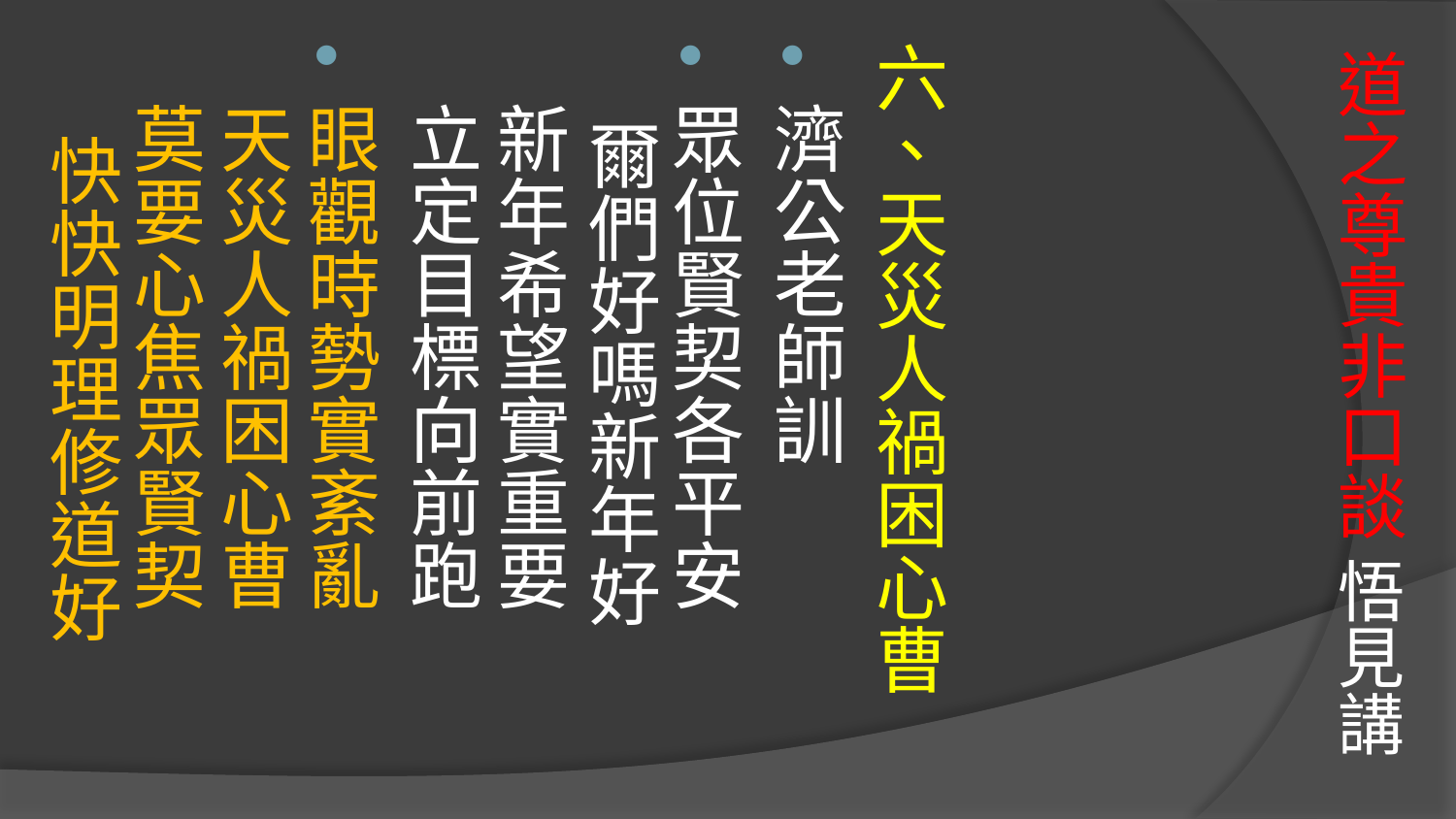

# 道之尊貴非口談 悟見講
六、天災人禍困心曹
濟公老師訓
眾位賢契各平安　        爾們好嗎新年好
新年希望實重要　      立定目標向前跑
眼觀時勢實紊亂　       天災人禍困心曹
莫要心焦眾賢契　         快快明理修道好